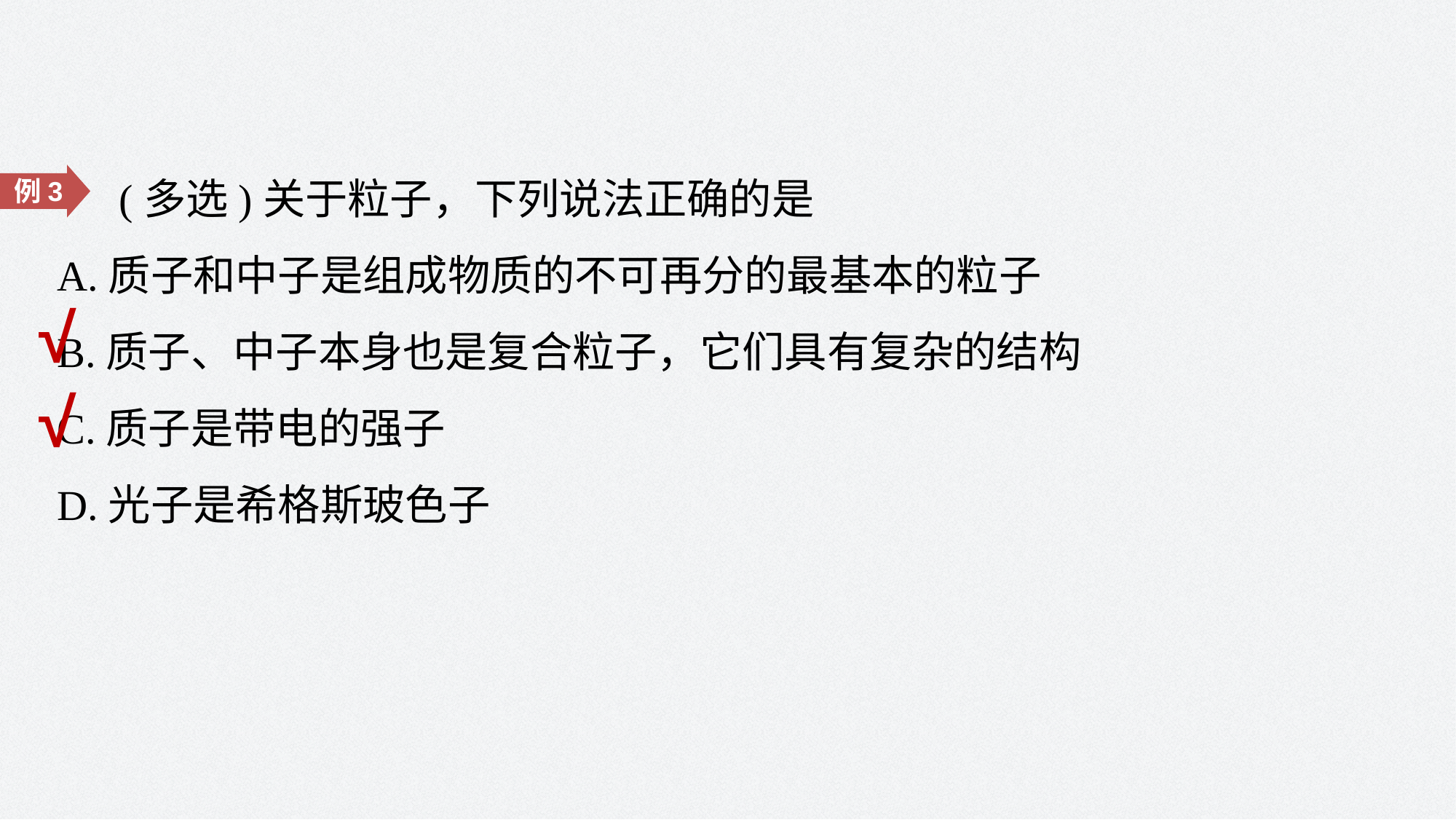

(多选)关于粒子，下列说法正确的是
A.质子和中子是组成物质的不可再分的最基本的粒子
B.质子、中子本身也是复合粒子，它们具有复杂的结构
C.质子是带电的强子
D.光子是希格斯玻色子

例3
√
√